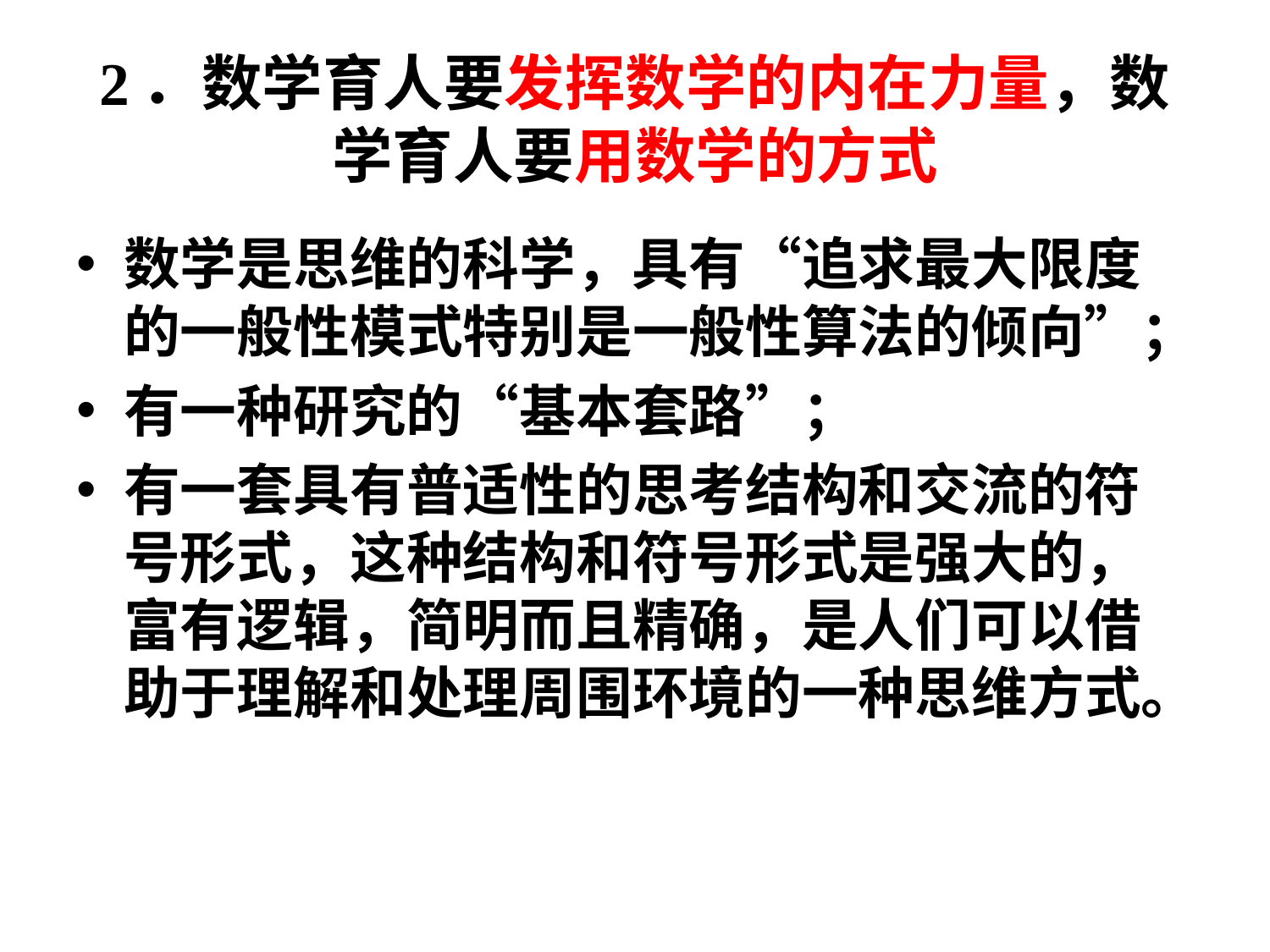

# 2．数学育人要发挥数学的内在力量，数学育人要用数学的方式
数学是思维的科学，具有“追求最大限度的一般性模式特别是一般性算法的倾向”；
有一种研究的“基本套路”；
有一套具有普适性的思考结构和交流的符号形式，这种结构和符号形式是强大的，富有逻辑，简明而且精确，是人们可以借助于理解和处理周围环境的一种思维方式。